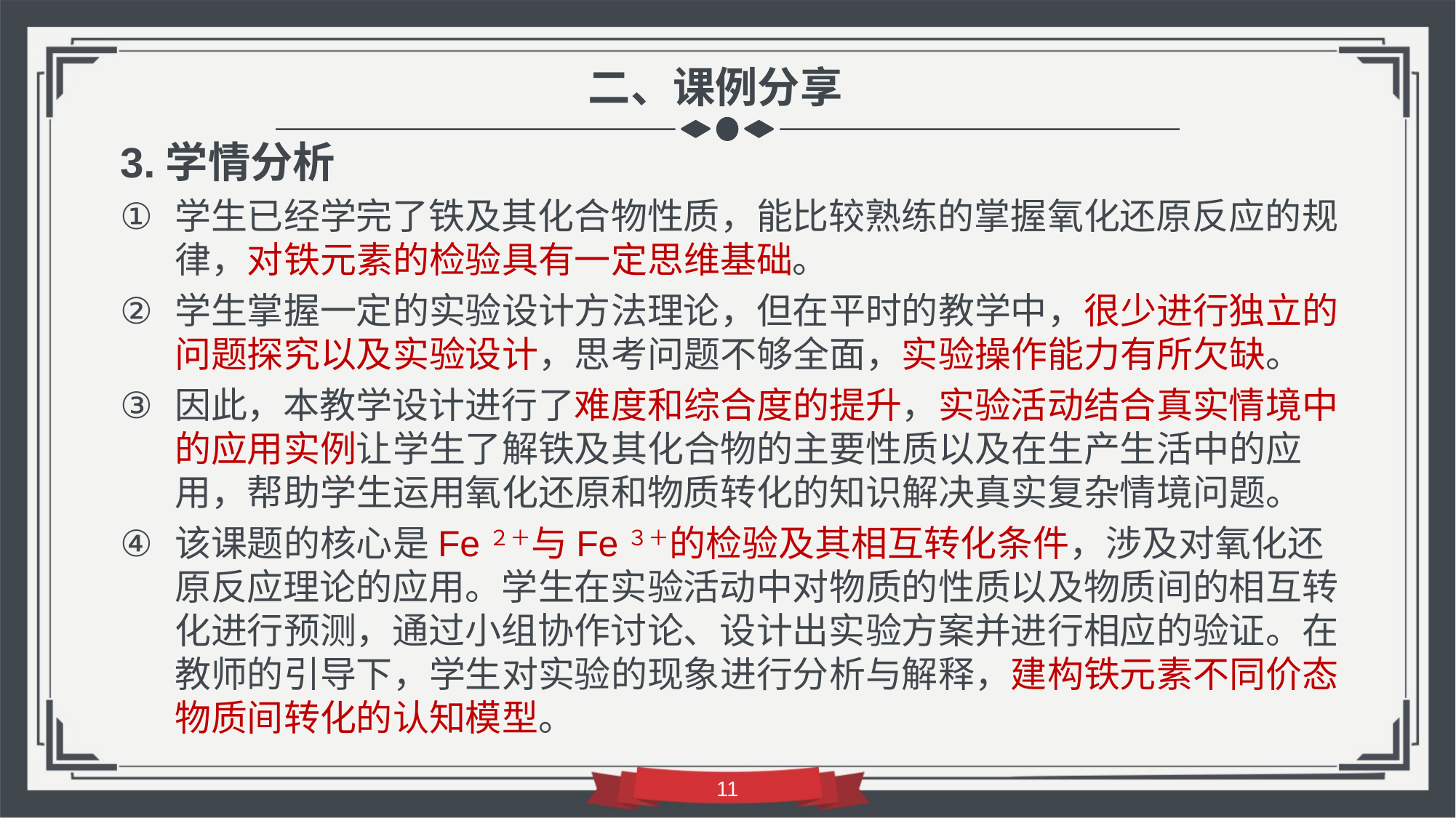

二、课例分享

3.学情分析
学生已经学完了铁及其化合物性质，能比较熟练的掌握氧化还原反应的规律，对铁元素的检验具有一定思维基础。
学生掌握一定的实验设计方法理论，但在平时的教学中，很少进行独立的问题探究以及实验设计，思考问题不够全面，实验操作能力有所欠缺。
因此，本教学设计进行了难度和综合度的提升，实验活动结合真实情境中的应用实例让学生了解铁及其化合物的主要性质以及在生产生活中的应用，帮助学生运用氧化还原和物质转化的知识解决真实复杂情境问题。
该课题的核心是Fe２＋与Fe３＋的检验及其相互转化条件，涉及对氧化还原反应理论的应用。学生在实验活动中对物质的性质以及物质间的相互转化进行预测，通过小组协作讨论、设计出实验方案并进行相应的验证。在教师的引导下，学生对实验的现象进行分析与解释，建构铁元素不同价态物质间转化的认知模型。